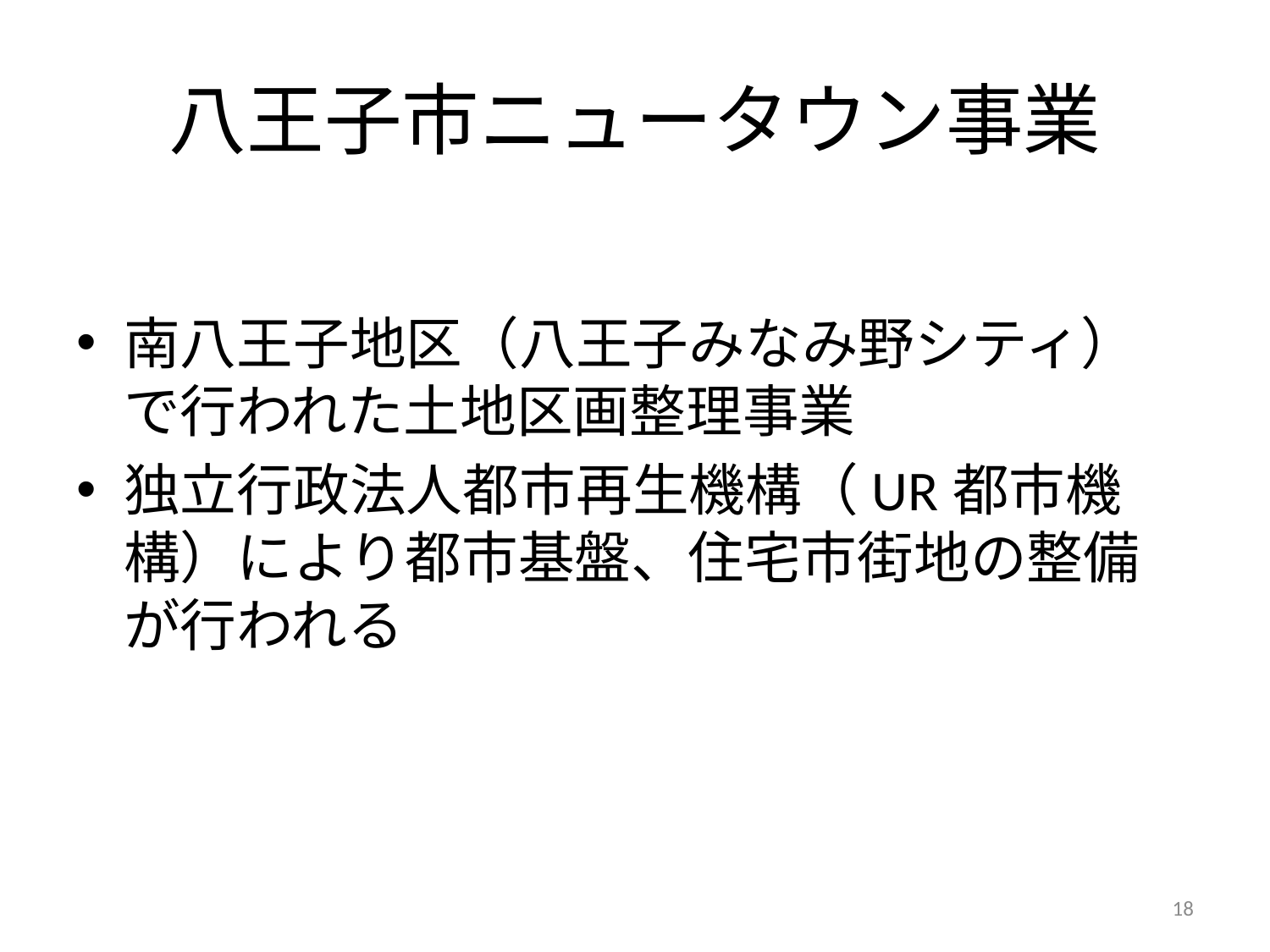

# 八王子市ニュータウン事業

南八王子地区（八王子みなみ野シティ）で行われた土地区画整理事業
独立行政法人都市再生機構（UR都市機構）により都市基盤、住宅市街地の整備が行われる

18